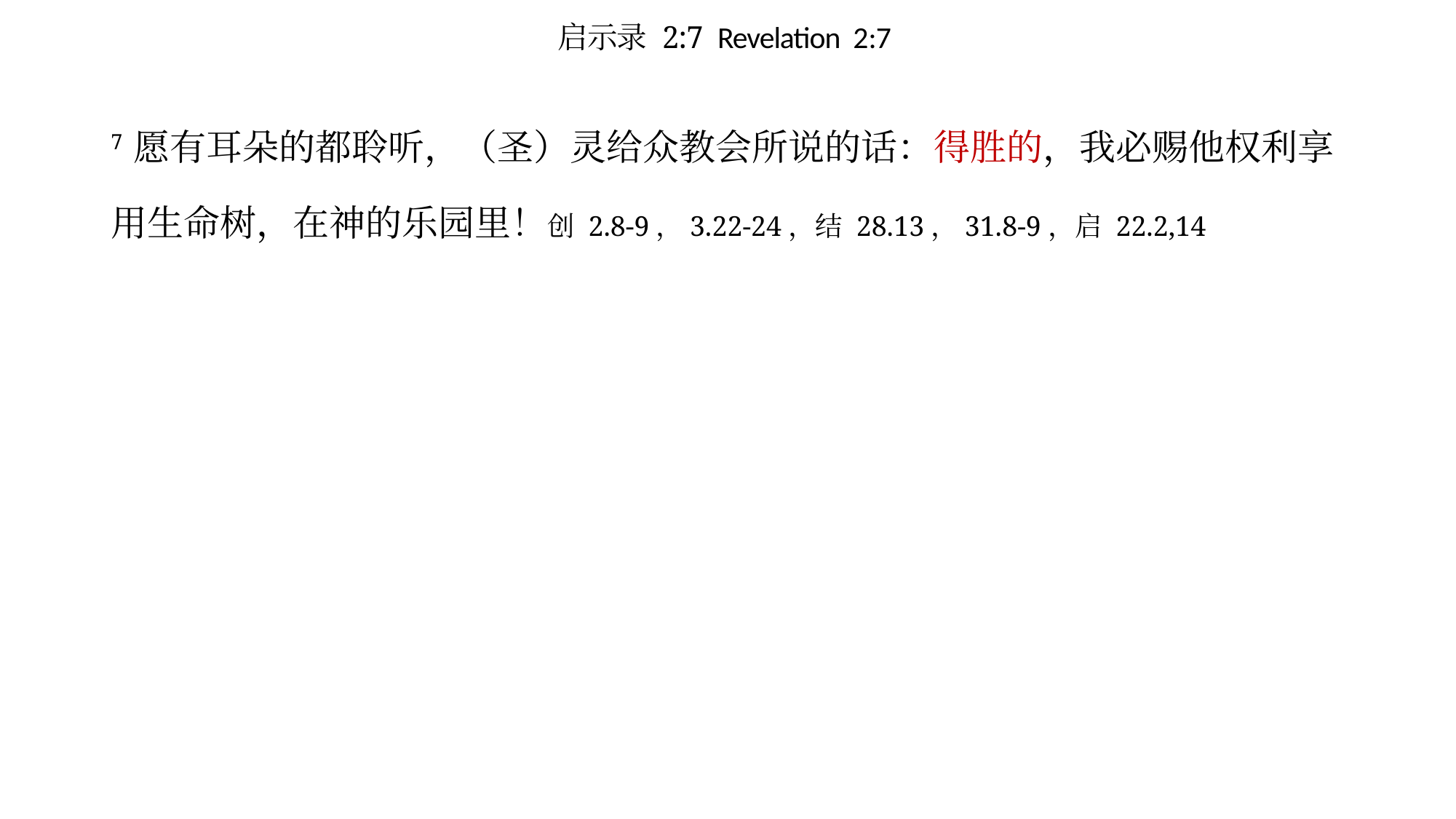

# 启示录 2:7  Revelation  2:7
7 愿有耳朵的都聆听，（圣）灵给众教会所说的话：得胜的，我必赐他权利享用生命树，在神的乐园里！创 2.8-9，3.22-24，结 28.13，31.8-9，启 22.2,14